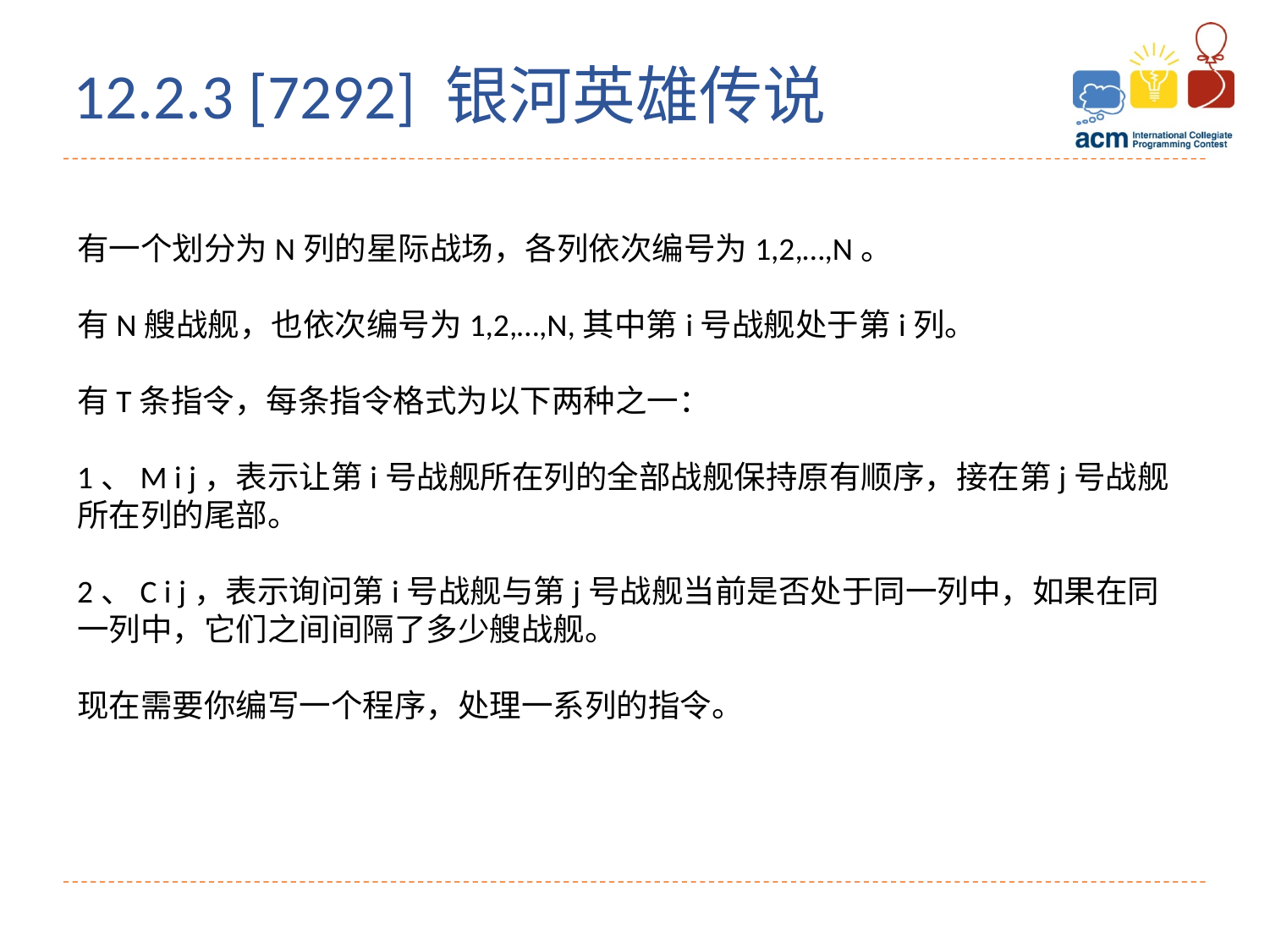

12.2.3 [7292] 银河英雄传说
有一个划分为N列的星际战场，各列依次编号为1,2,…,N。

有N艘战舰，也依次编号为1,2,…,N,其中第i号战舰处于第i列。

有T条指令，每条指令格式为以下两种之一：

1、M i j，表示让第i号战舰所在列的全部战舰保持原有顺序，接在第j号战舰所在列的尾部。

2、C i j，表示询问第i号战舰与第j号战舰当前是否处于同一列中，如果在同一列中，它们之间间隔了多少艘战舰。

现在需要你编写一个程序，处理一系列的指令。

25